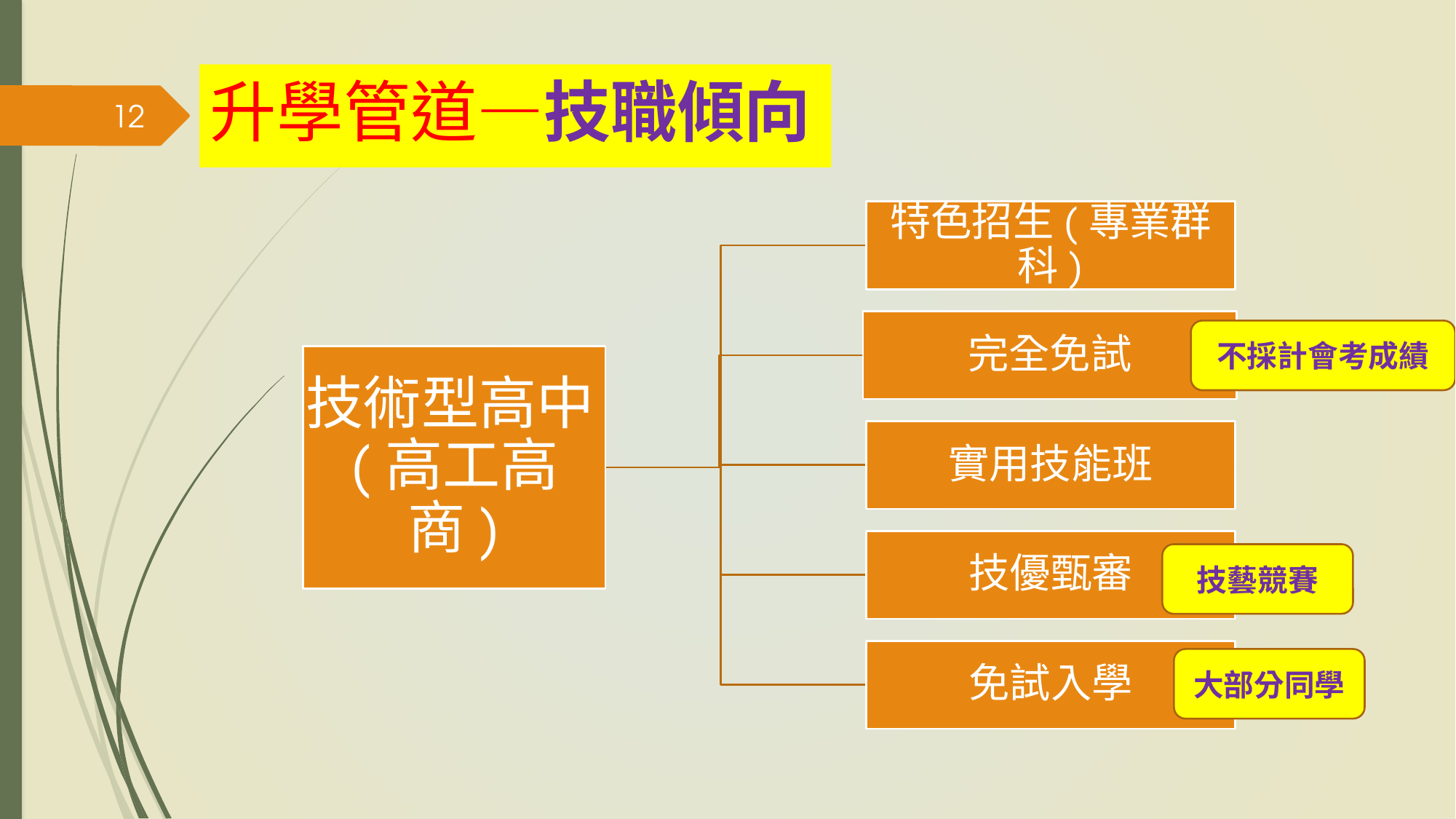

升學管道—技職傾向
12

技術型高中(高工高商)
特色招生(專業群科)
完全免試
實用技能班
技優甄審
免試入學
不採計會考成績
技藝競賽
大部分同學